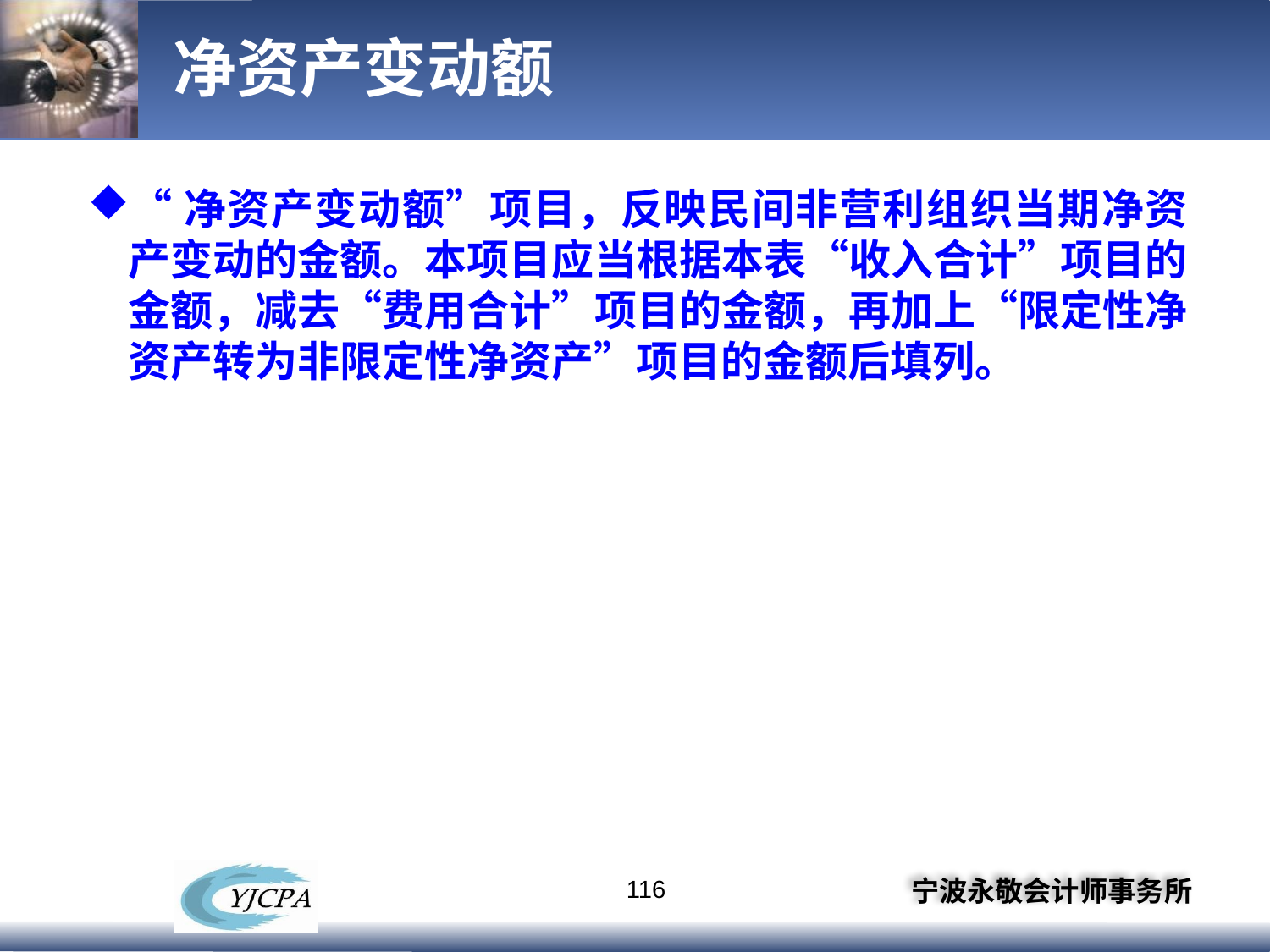

# 净资产变动额
“净资产变动额”项目，反映民间非营利组织当期净资产变动的金额。本项目应当根据本表“收入合计”项目的金额，减去“费用合计”项目的金额，再加上“限定性净资产转为非限定性净资产”项目的金额后填列。